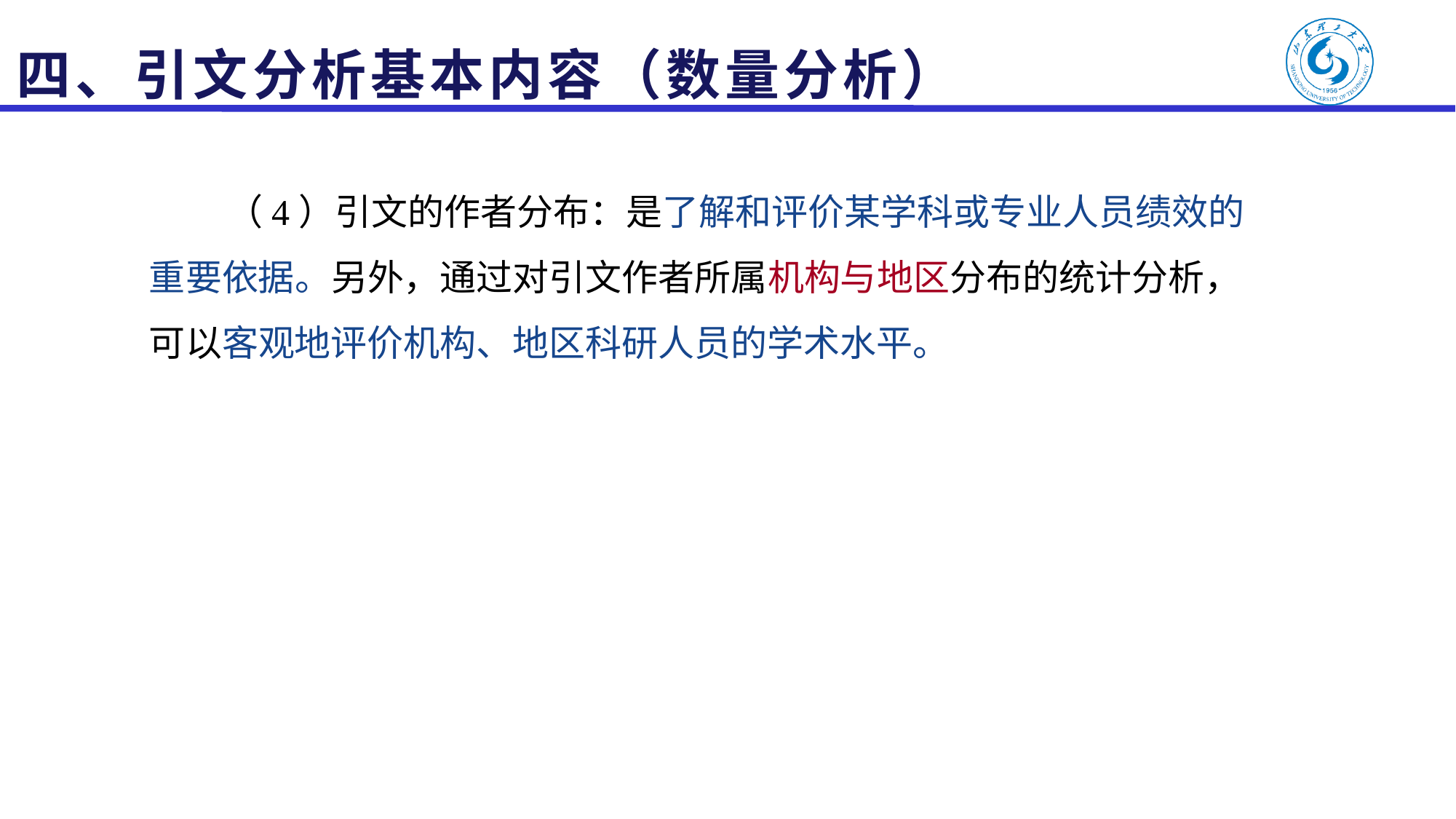

# 四、引文分析基本内容（数量分析）
（4）引文的作者分布：是了解和评价某学科或专业人员绩效的重要依据。另外，通过对引文作者所属机构与地区分布的统计分析，可以客观地评价机构、地区科研人员的学术水平。